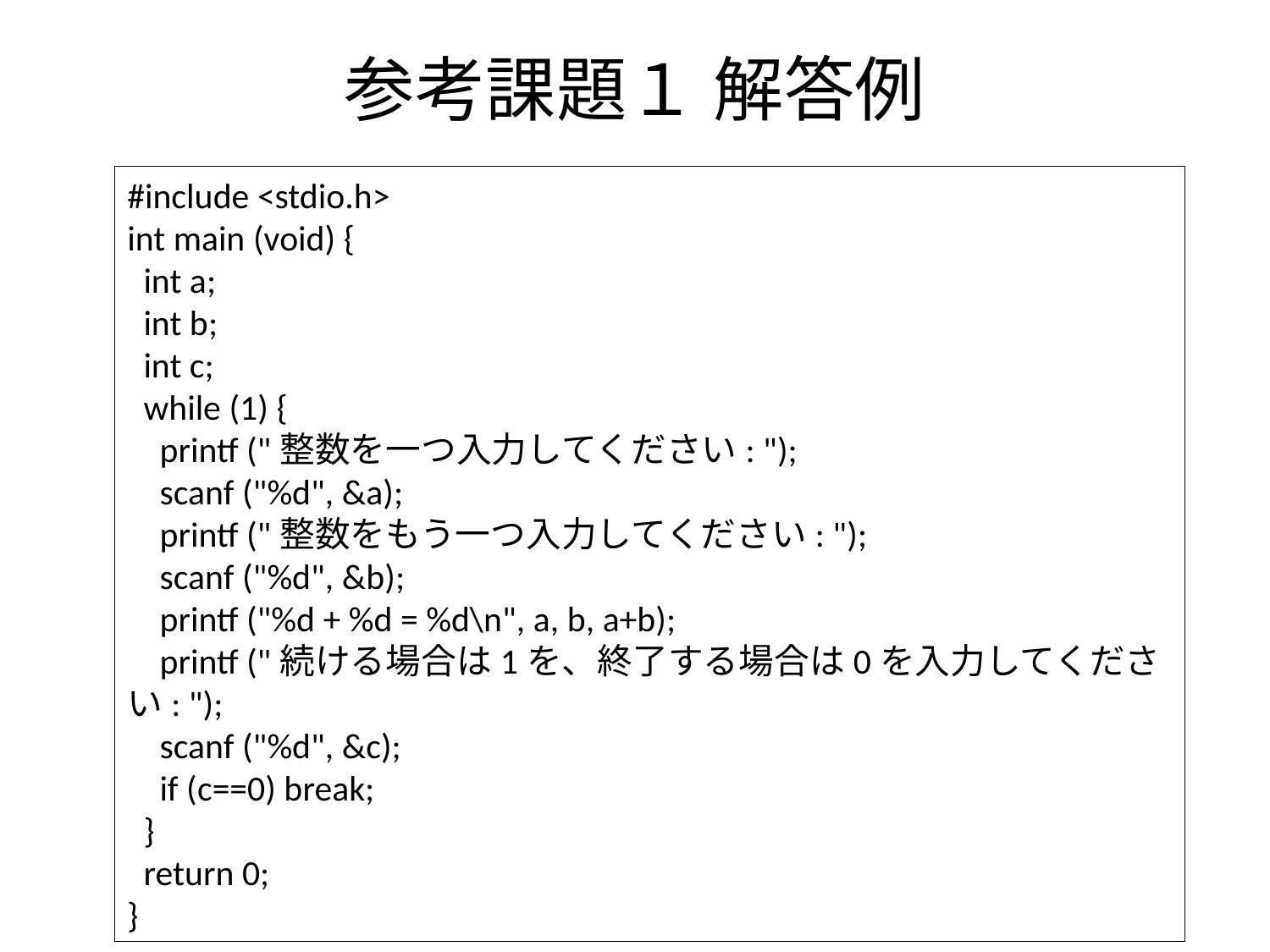

# 参考課題１ 解答例
#include <stdio.h>
int main (void) {
  int a;
  int b;
  int c;
  while (1) {
    printf ("整数を一つ入力してください: ");
    scanf ("%d", &a);
    printf ("整数をもう一つ入力してください: ");
    scanf ("%d", &b);
    printf ("%d + %d = %d\n", a, b, a+b);
    printf ("続ける場合は1を、終了する場合は0を入力してください: ");
    scanf ("%d", &c);
    if (c==0) break;
  }
  return 0;
}